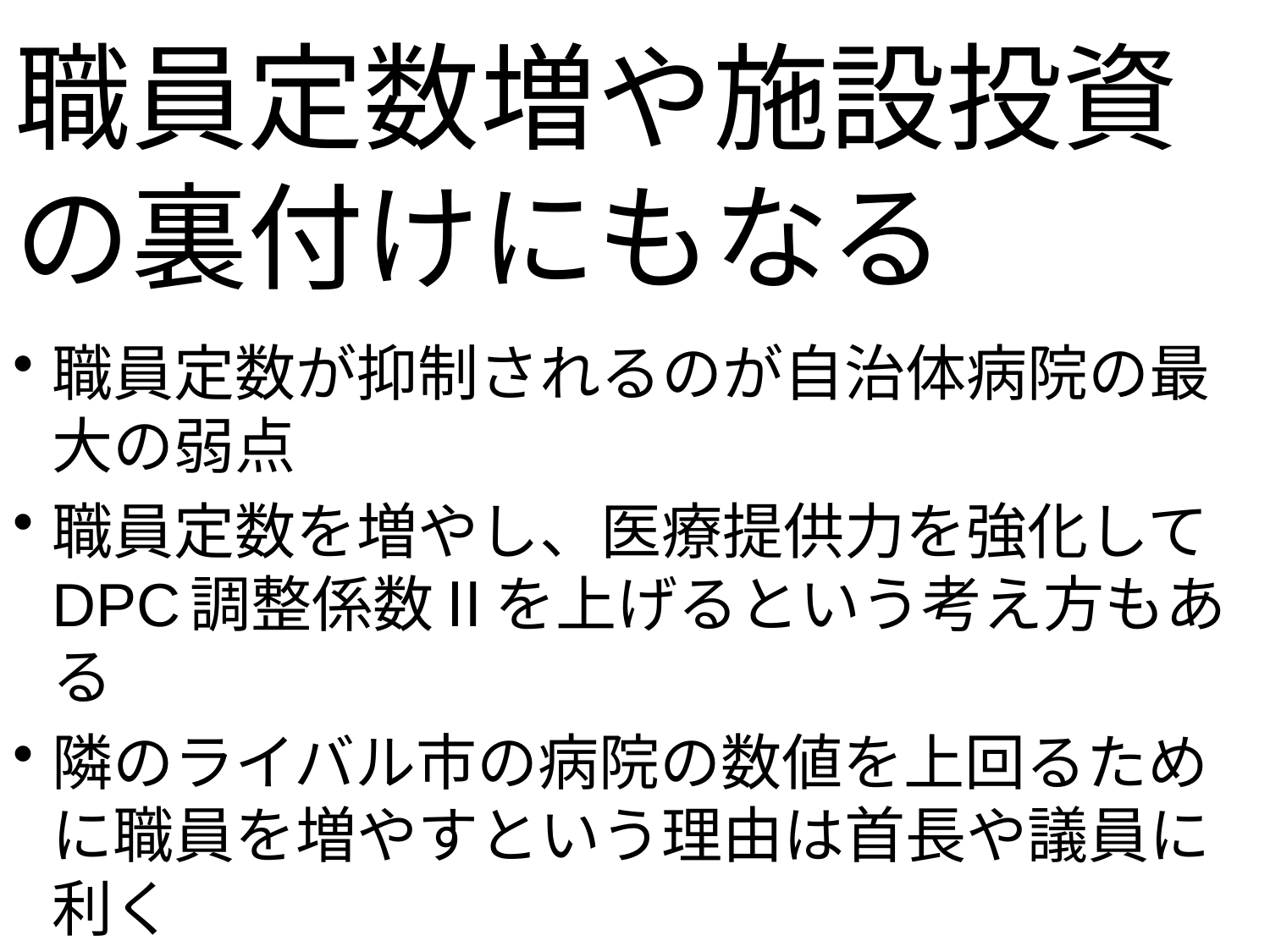

# 職員定数増や施設投資 の裏付けにもなる
職員定数が抑制されるのが自治体病院の最大の弱点
職員定数を増やし、医療提供力を強化してDPC調整係数Ⅱを上げるという考え方もある
隣のライバル市の病院の数値を上回るために職員を増やすという理由は首長や議員に利く